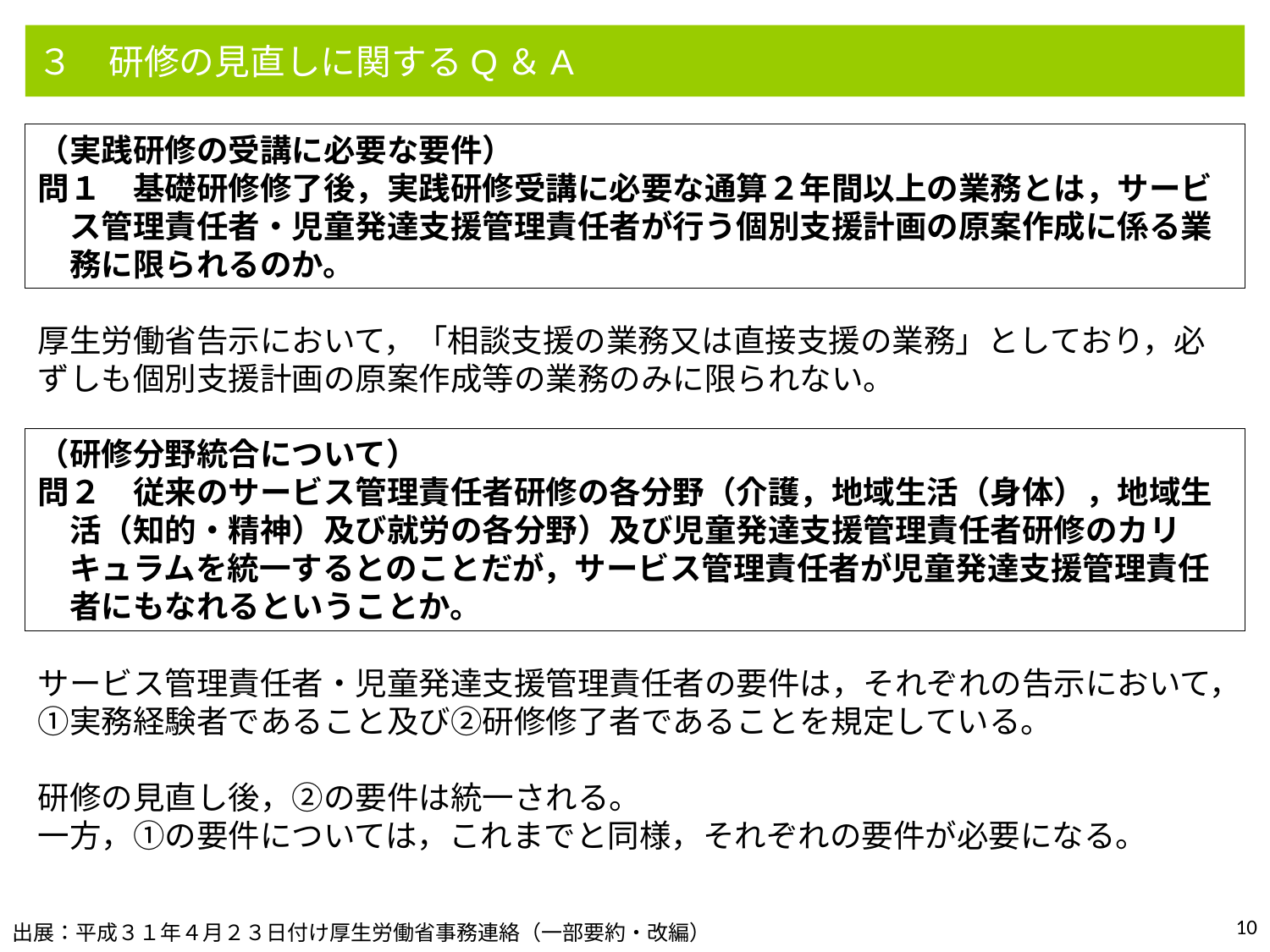

３　研修の見直しに関するQ＆A
（実践研修の受講に必要な要件）
問１　基礎研修修了後，実践研修受講に必要な通算２年間以上の業務とは，サービ
　ス管理責任者・児童発達支援管理責任者が行う個別支援計画の原案作成に係る業
　務に限られるのか。
厚生労働省告示において，「相談支援の業務又は直接支援の業務」としており，必ずしも個別支援計画の原案作成等の業務のみに限られない。
（研修分野統合について）
問２　従来のサービス管理責任者研修の各分野（介護，地域生活（身体），地域生
　活（知的・精神）及び就労の各分野）及び児童発達支援管理責任者研修のカリ
　キュラムを統一するとのことだが，サービス管理責任者が児童発達支援管理責任
　者にもなれるということか。
サービス管理責任者・児童発達支援管理責任者の要件は，それぞれの告示において，①実務経験者であること及び②研修修了者であることを規定している。

研修の見直し後，②の要件は統一される。
一方，①の要件については，これまでと同様，それぞれの要件が必要になる。
10
出展：平成３１年４月２３日付け厚生労働省事務連絡（一部要約・改編）